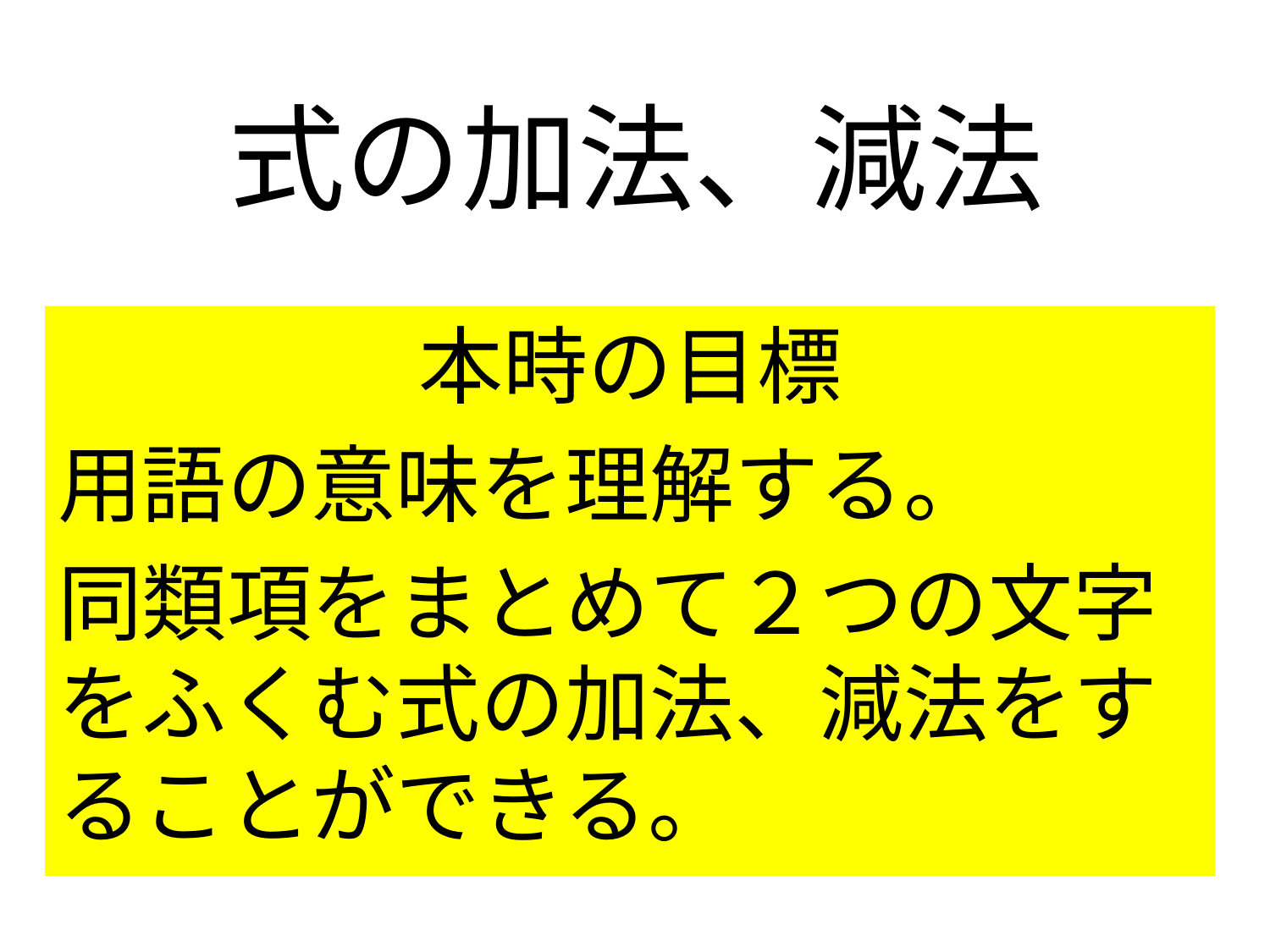

# 式の加法、減法
本時の目標
用語の意味を理解する。
同類項をまとめて２つの文字をふくむ式の加法、減法をすることができる。